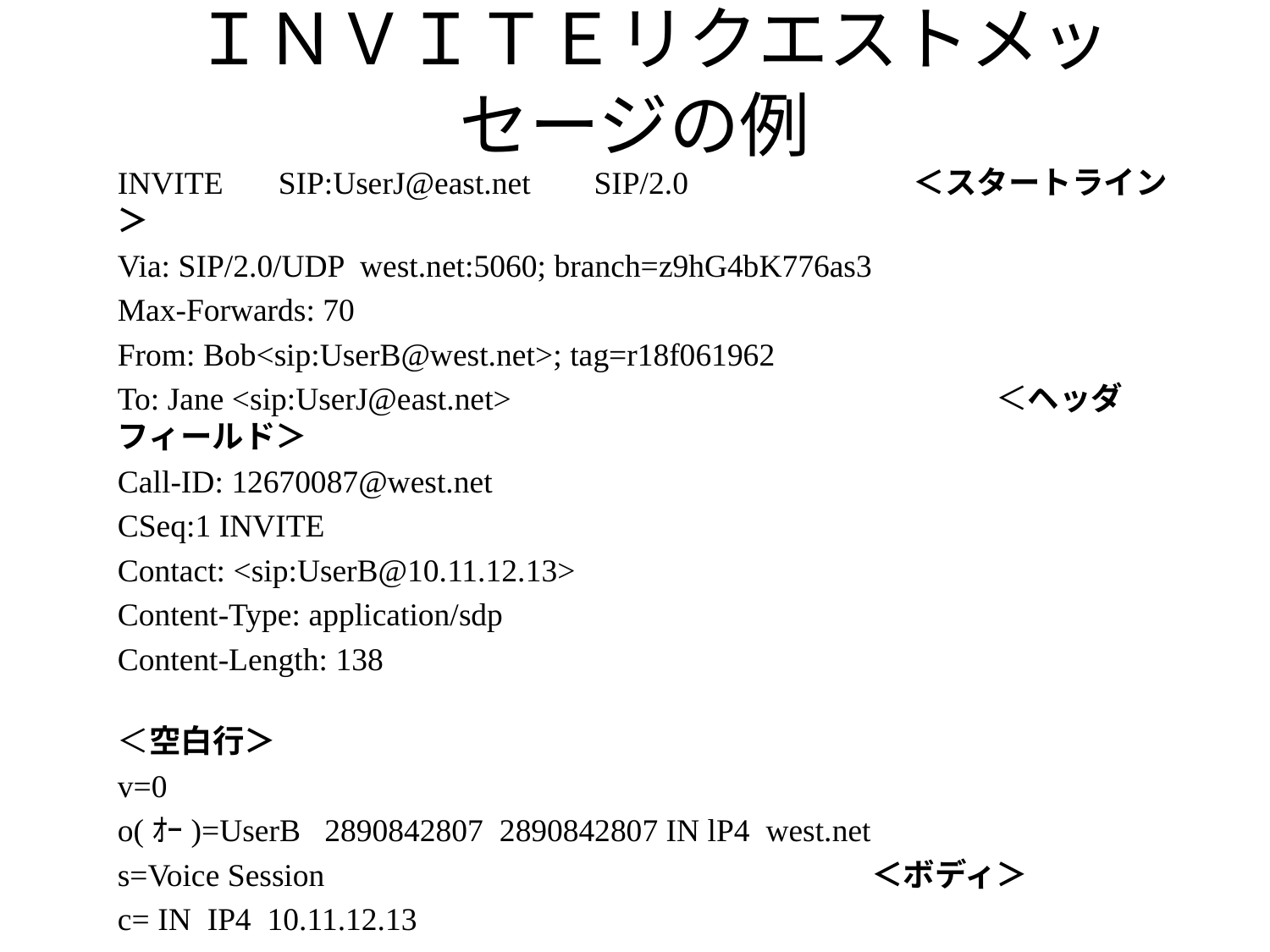

# ＩＮＶＩＴＥリクエストメッセージの例
INVITE 　SIP:UserJ@east.net  　SIP/2.0                           ＜スタートライン＞
Via: SIP/2.0/UDP  west.net:5060; branch=z9hG4bK776as3
Max-Forwards: 70
From: Bob<sip:UserB@west.net>; tag=r18f061962
To: Jane <sip:UserJ@east.net>　　　　　　　　　　　　　　　＜ヘッダフィールド＞
Call-ID: 12670087@west.net
CSeq:1 INVITE
Contact: <sip:UserB@10.11.12.13>
Content-Type: application/sdp
Content-Length: 138
　　　　　　　　　　　　　　　　　　　　　　　　　　               　　　＜空白行＞
v=0
o(ｵｰ)=UserB   2890842807  2890842807 IN lP4  west.net
s=Voice Session                                                                   ＜ボディ＞
c= IN  IP4  10.11.12.13
m=audio 50000 RTP/AVP 　0
a=rtpmap:0 PCMU/8000